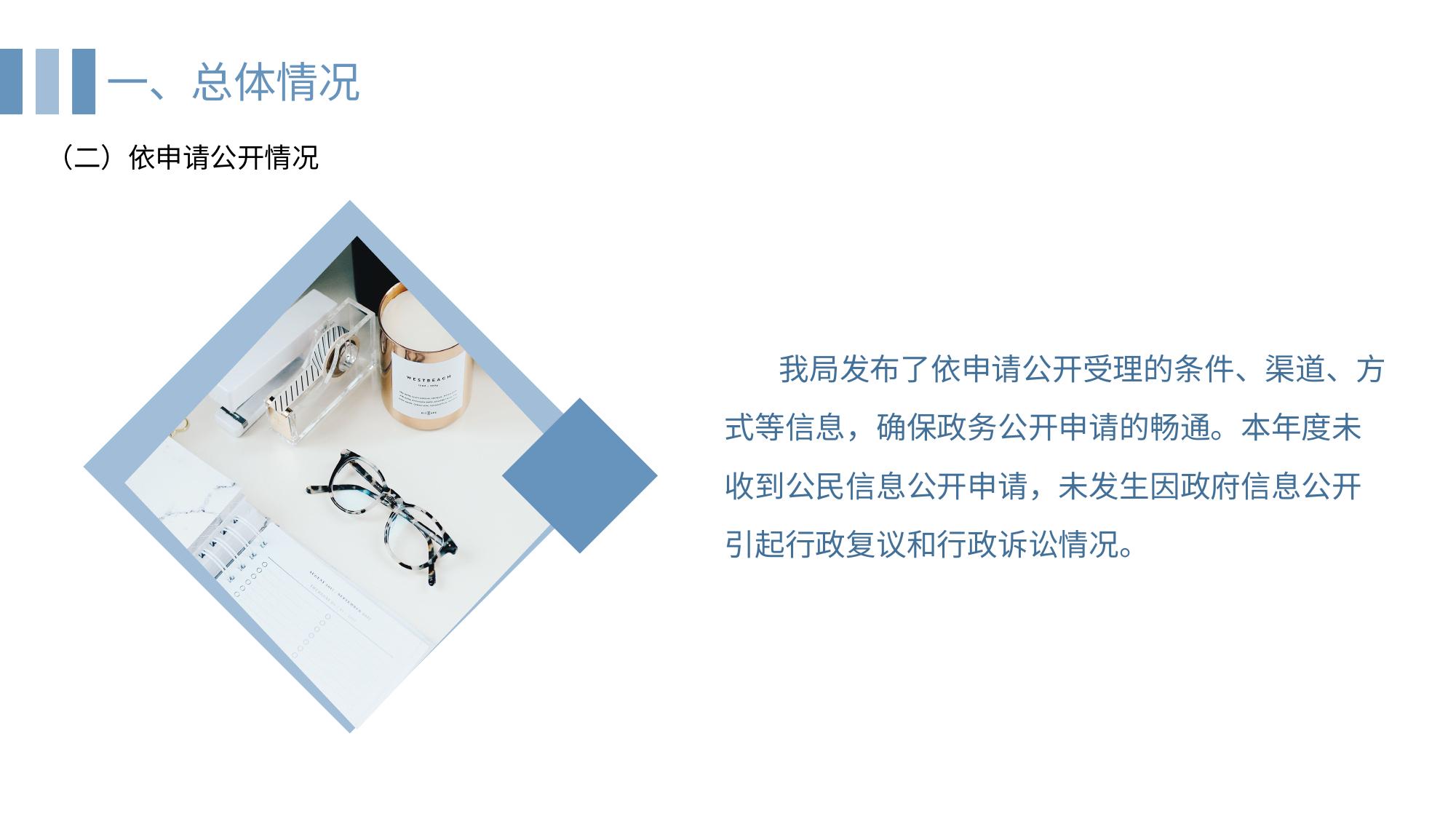

一、总体情况

（二）依申请公开情况

我局发布了依申请公开受理的条件、渠道、方式等信息，确保政务公开申请的畅通。本年度未收到公民信息公开申请，未发生因政府信息公开引起行政复议和行政诉讼情况。